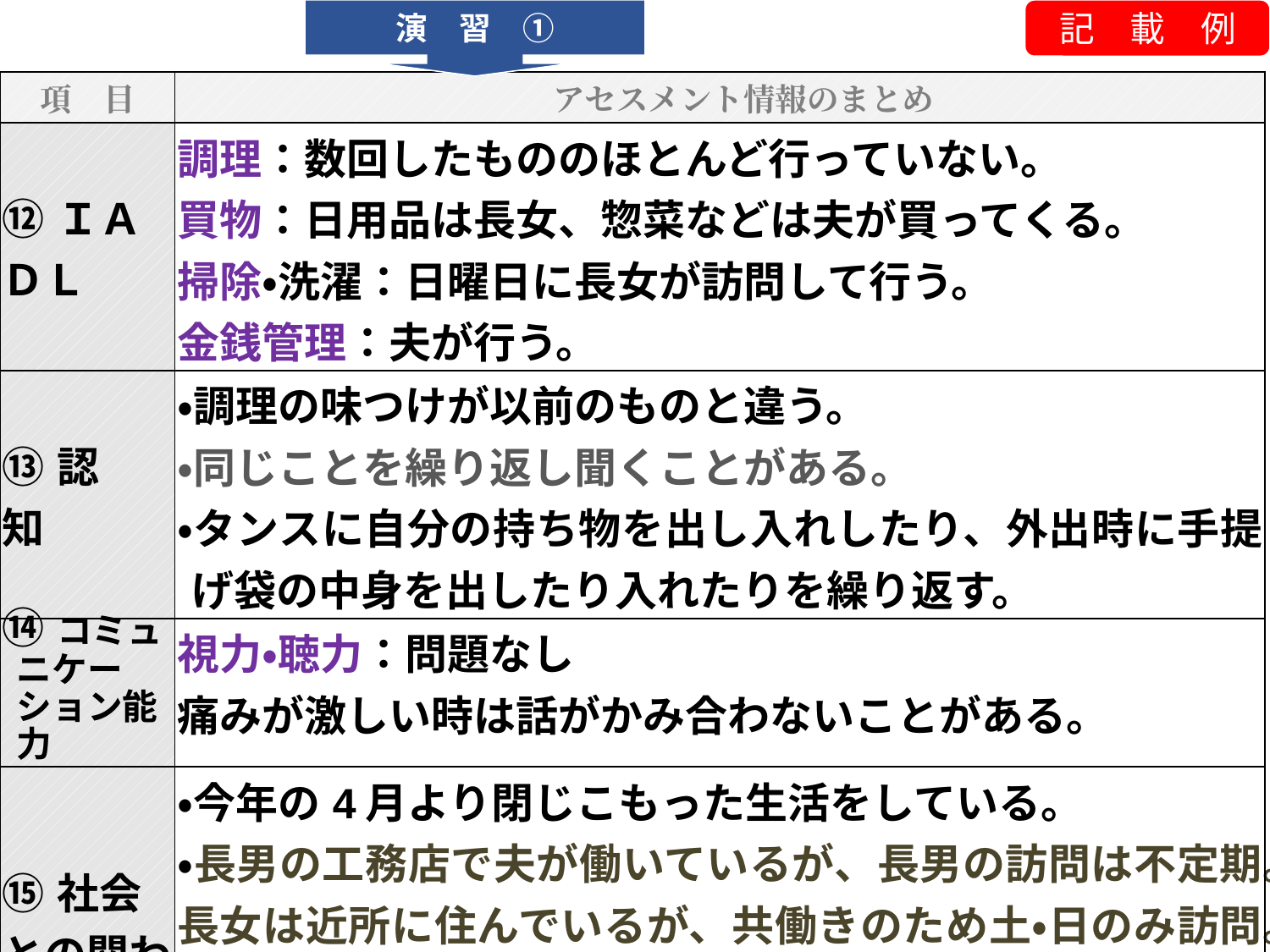

演　習　①
記　載　例
| 項　目 | アセスメント情報のまとめ |
| --- | --- |
| ⑫ＩＡＤＬ | 調理：数回したもののほとんど行っていない。 買物：日用品は長女、惣菜などは夫が買ってくる。 掃除・洗濯：日曜日に長女が訪問して行う。 金銭管理：夫が行う。 |
| ⑬認　知 | ・調理の味つけが以前のものと違う。 ・同じことを繰り返し聞くことがある。 ・タンスに自分の持ち物を出し入れしたり、外出時に手提げ袋の中身を出したり入れたりを繰り返す。 |
| ⑭コミュニケーション能力 | 視力・聴力：問題なし 痛みが激しい時は話がかみ合わないことがある。 |
| ⑮社会との関わり | ・今年の4月より閉じこもった生活をしている。 ・長男の工務店で夫が働いているが、長男の訪問は不定期。 長女は近所に住んでいるが、共働きのため土・日のみ訪問。 ・ハイキング仲間がいる、町田さん。4月以降来てない。 ・保育士をしていたときの教え子が年に何回か訪れる。2月以降来ていない。 |